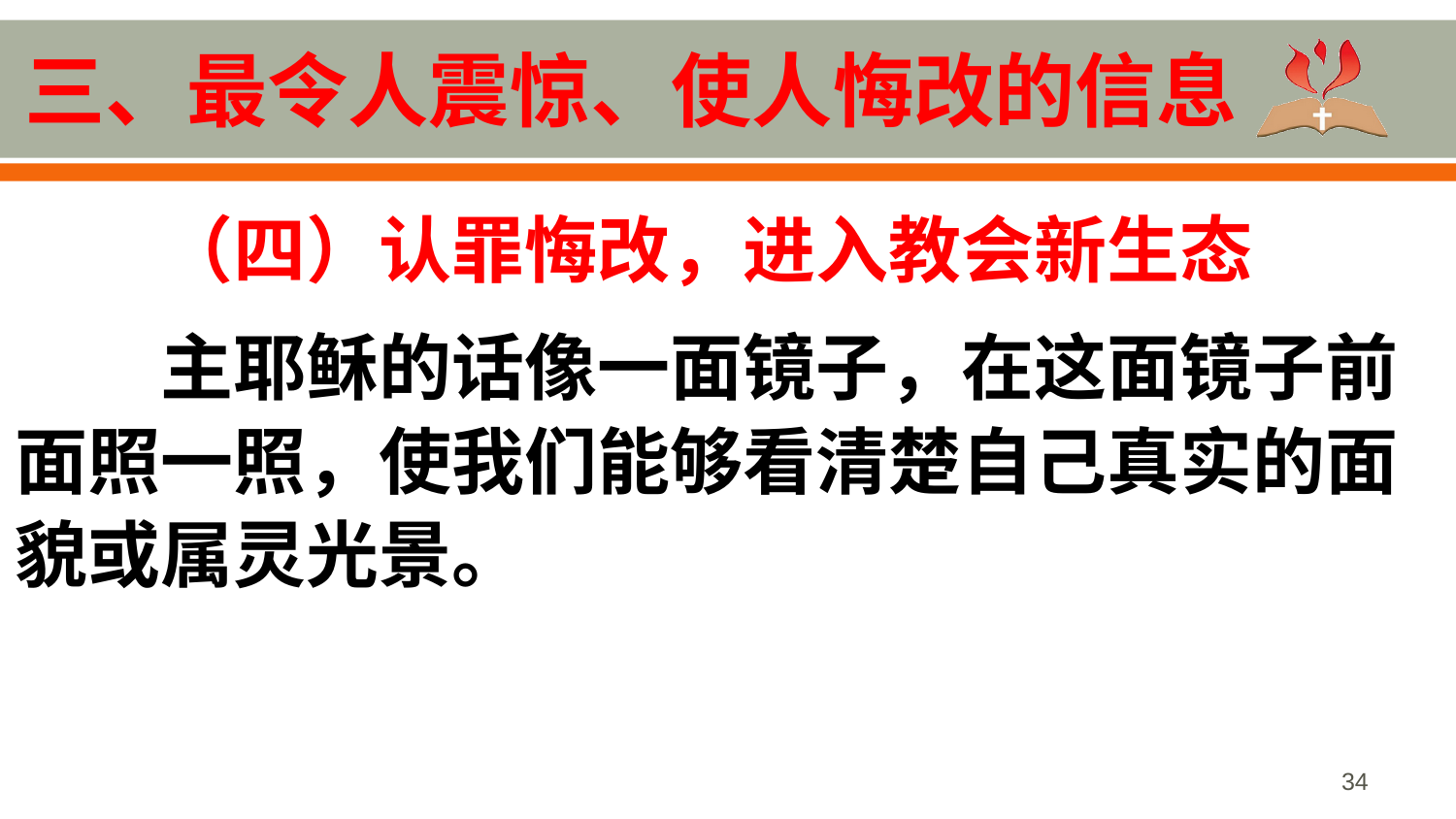

# 三、最令人震惊、使人悔改的信息
	（四）认罪悔改，进入教会新生态
主耶稣的话像一面镜子，在这面镜子前面照一照，使我们能够看清楚自己真实的面貌或属灵光景。

34